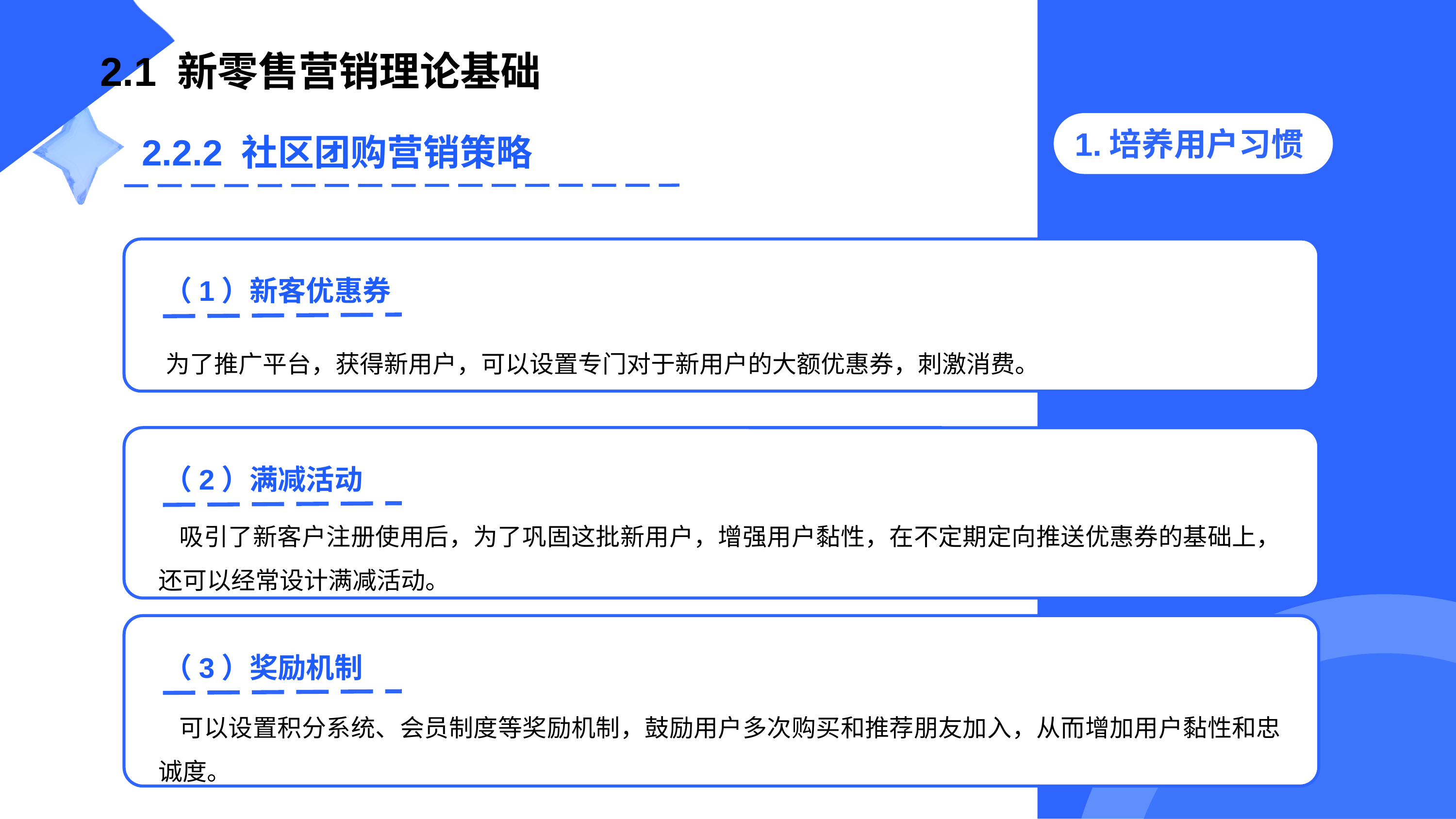

2.1 新零售营销理论基础

1.培养用户习惯
2.2.2 社区团购营销策略

（1）新客优惠券

为了推广平台，获得新用户，可以设置专门对于新用户的大额优惠券，刺激消费。
（2）满减活动

吸引了新客户注册使用后，为了巩固这批新用户，增强用户黏性，在不定期定向推送优惠券的基础上，还可以经常设计满减活动。

（3）奖励机制

可以设置积分系统、会员制度等奖励机制，鼓励用户多次购买和推荐朋友加入，从而增加用户黏性和忠诚度。